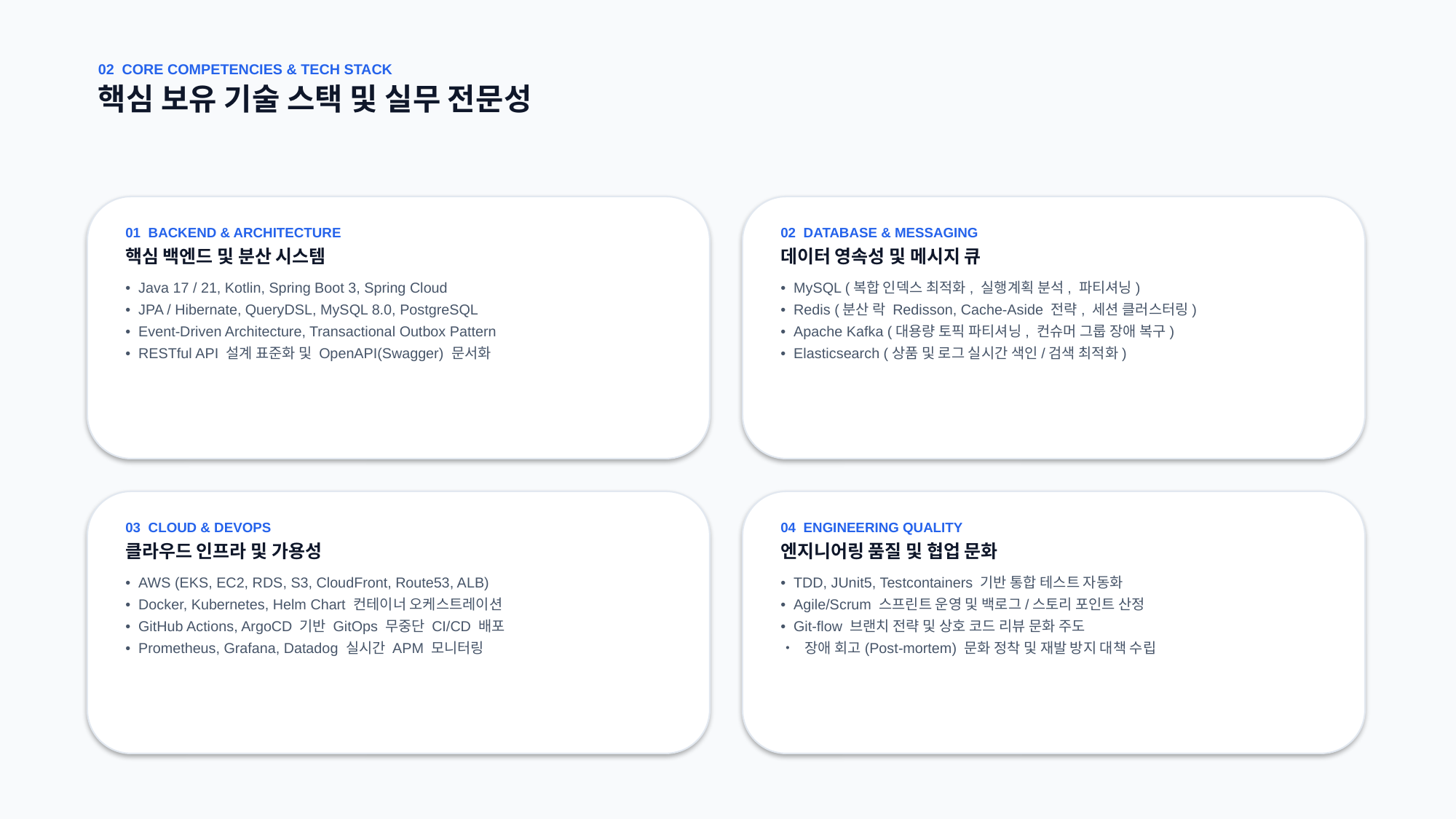

02  CORE COMPETENCIES & TECH STACK
핵심 보유 기술 스택 및 실무 전문성

01  BACKEND & ARCHITECTURE
핵심 백엔드 및 분산 시스템
•  Java 17 / 21, Kotlin, Spring Boot 3, Spring Cloud
•  JPA / Hibernate, QueryDSL, MySQL 8.0, PostgreSQL
•  Event-Driven Architecture, Transactional Outbox Pattern
•  RESTful API 설계 표준화 및 OpenAPI(Swagger) 문서화
02  DATABASE & MESSAGING
데이터 영속성 및 메시지 큐
•  MySQL (복합 인덱스 최적화, 실행계획 분석, 파티셔닝)
•  Redis (분산 락 Redisson, Cache-Aside 전략, 세션 클러스터링)
•  Apache Kafka (대용량 토픽 파티셔닝, 컨슈머 그룹 장애 복구)
•  Elasticsearch (상품 및 로그 실시간 색인/검색 최적화)

03  CLOUD & DEVOPS
클라우드 인프라 및 가용성
•  AWS (EKS, EC2, RDS, S3, CloudFront, Route53, ALB)
•  Docker, Kubernetes, Helm Chart 컨테이너 오케스트레이션
•  GitHub Actions, ArgoCD 기반 GitOps 무중단 CI/CD 배포
•  Prometheus, Grafana, Datadog 실시간 APM 모니터링
04  ENGINEERING QUALITY
엔지니어링 품질 및 협업 문화
•  TDD, JUnit5, Testcontainers 기반 통합 테스트 자동화
•  Agile/Scrum 스프린트 운영 및 백로그/스토리 포인트 산정
•  Git-flow 브랜치 전략 및 상호 코드 리뷰 문화 주도
•  장애 회고(Post-mortem) 문화 정착 및 재발 방지 대책 수립